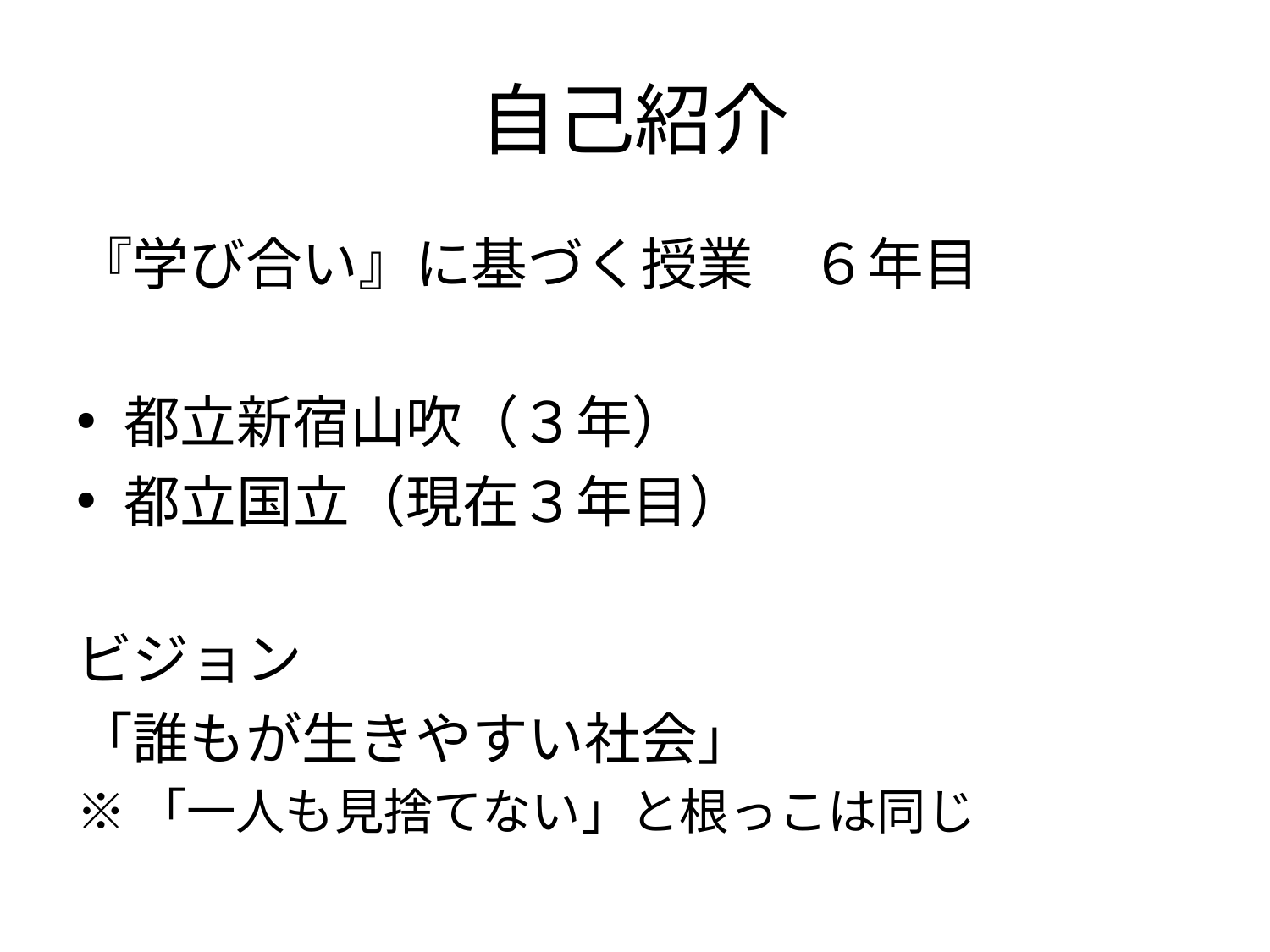

# 自己紹介
『学び合い』に基づく授業　６年目

都立新宿山吹（３年）
都立国立（現在３年目）

ビジョン
「誰もが生きやすい社会」
※「一人も見捨てない」と根っこは同じ